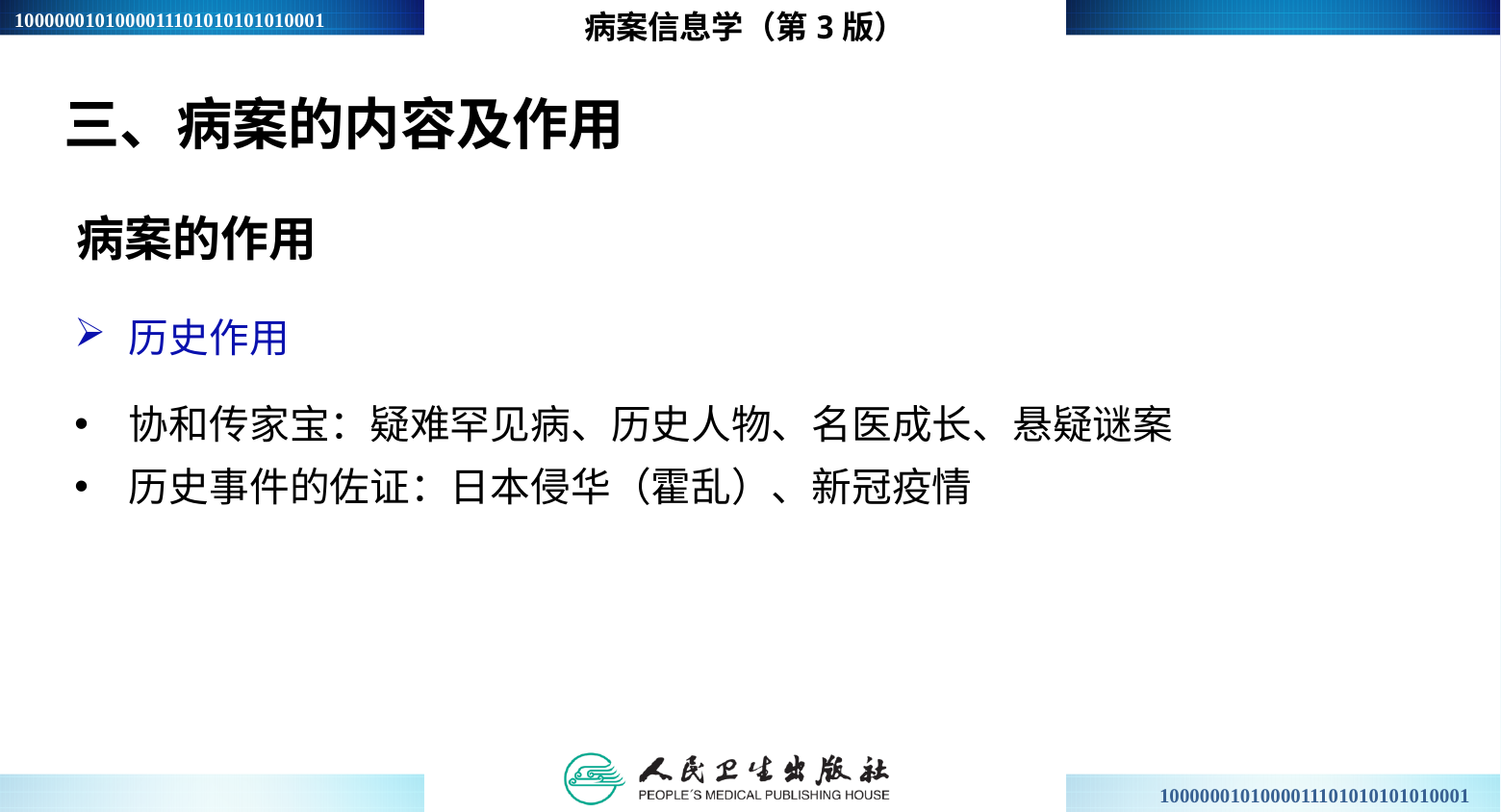

病案信息学（第3版）
三、病案的内容及作用
病案的作用
历史作用
协和传家宝：疑难罕见病、历史人物、名医成长、悬疑谜案
历史事件的佐证：日本侵华（霍乱）、新冠疫情